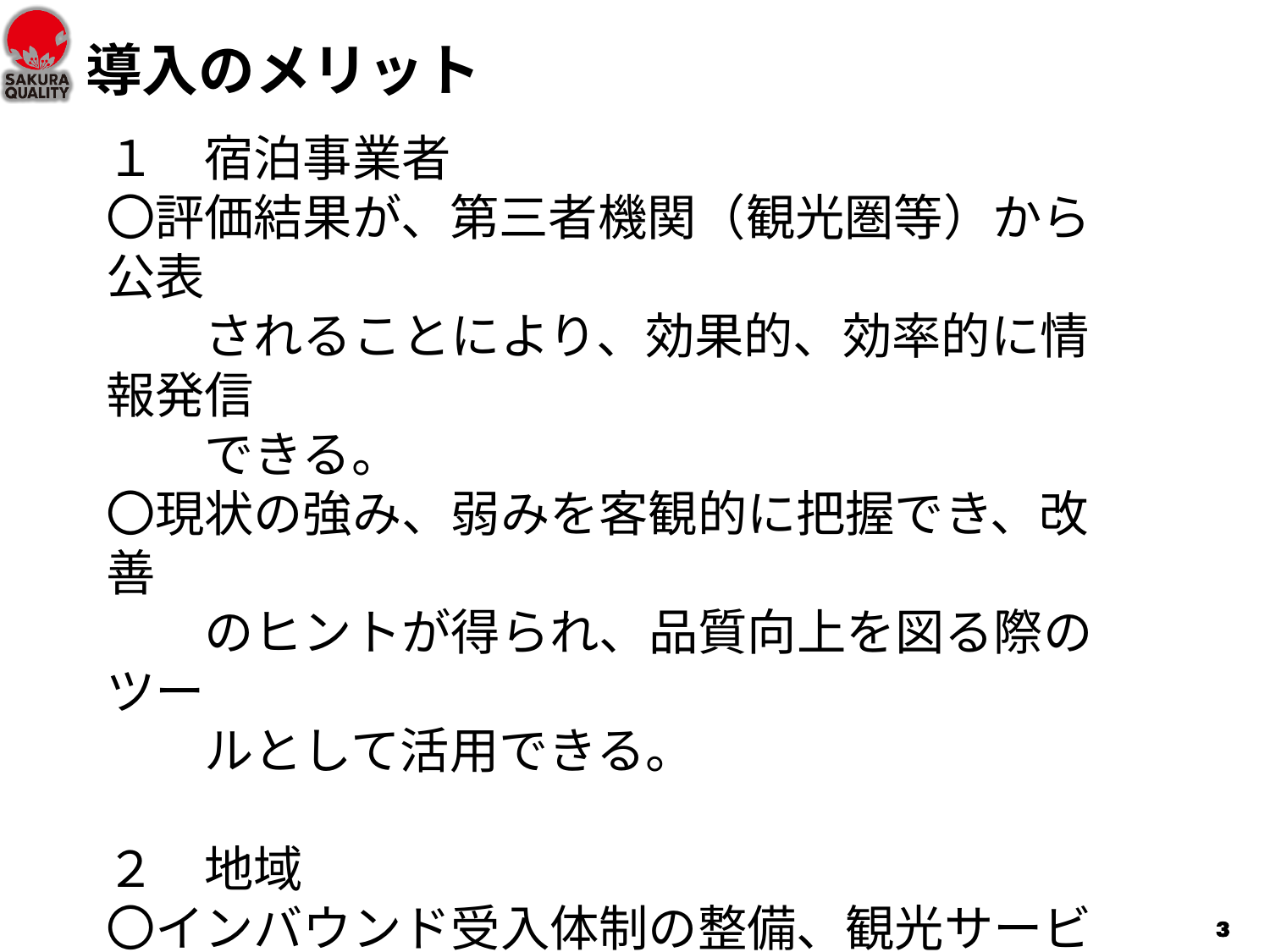

# 導入のメリット
１　宿泊事業者
〇評価結果が、第三者機関（観光圏等）から公表
　　されることにより、効果的、効率的に情報発信
　　できる。
〇現状の強み、弱みを客観的に把握でき、改善
　　のヒントが得られ、品質向上を図る際のツー
　　ルとして活用できる。

２　地域
〇インバウンド受入体制の整備、観光サービス
　　基準の底上げ、他地域との差別化のツールと
　　して活用。
3